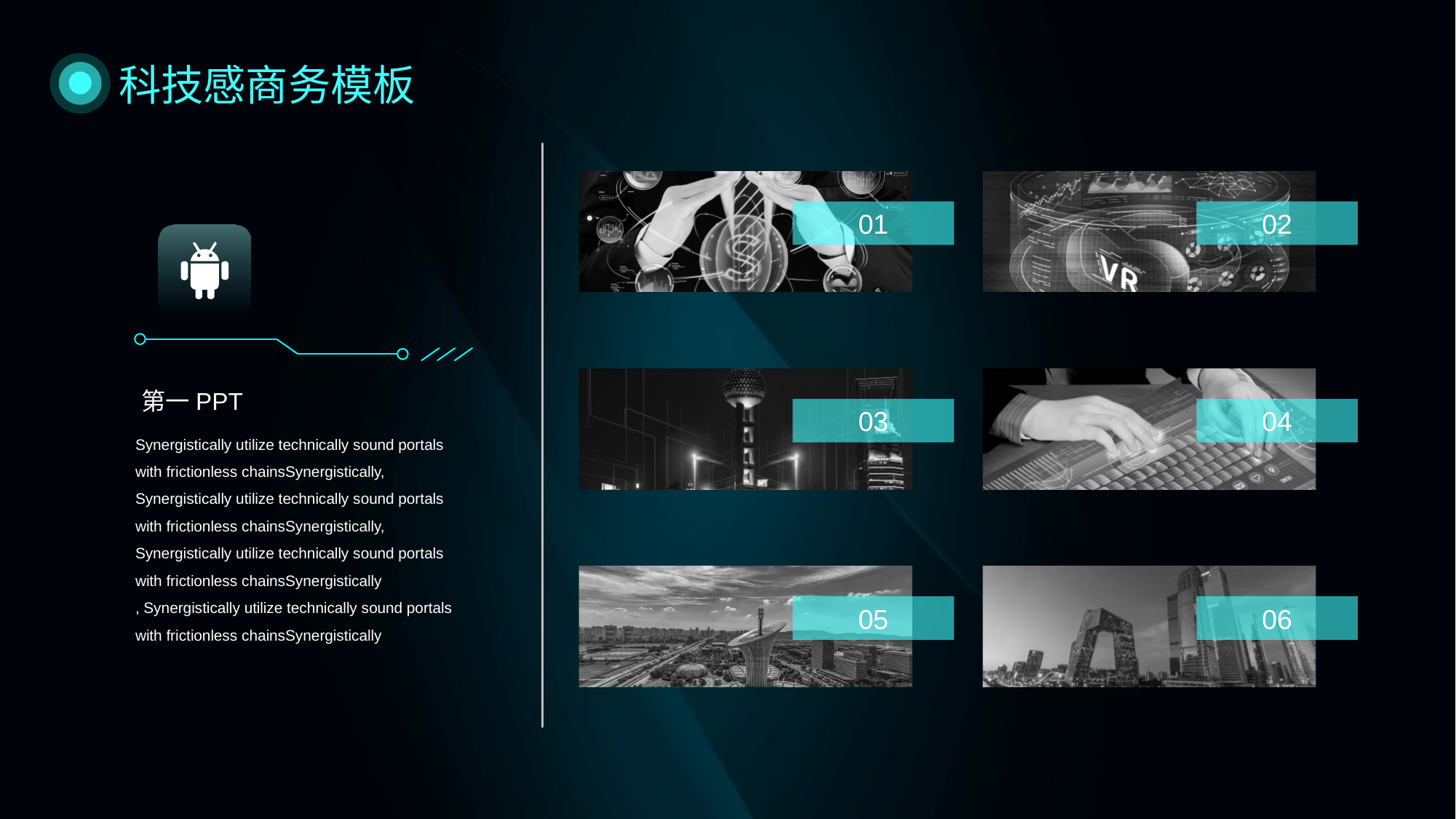

科技感商务模板

01
02

第一PPT
03
04
Synergistically utilize technically sound portals with frictionless chainsSynergistically, Synergistically utilize technically sound portals with frictionless chainsSynergistically, Synergistically utilize technically sound portals with frictionless chainsSynergistically
, Synergistically utilize technically sound portals with frictionless chainsSynergistically

05
06